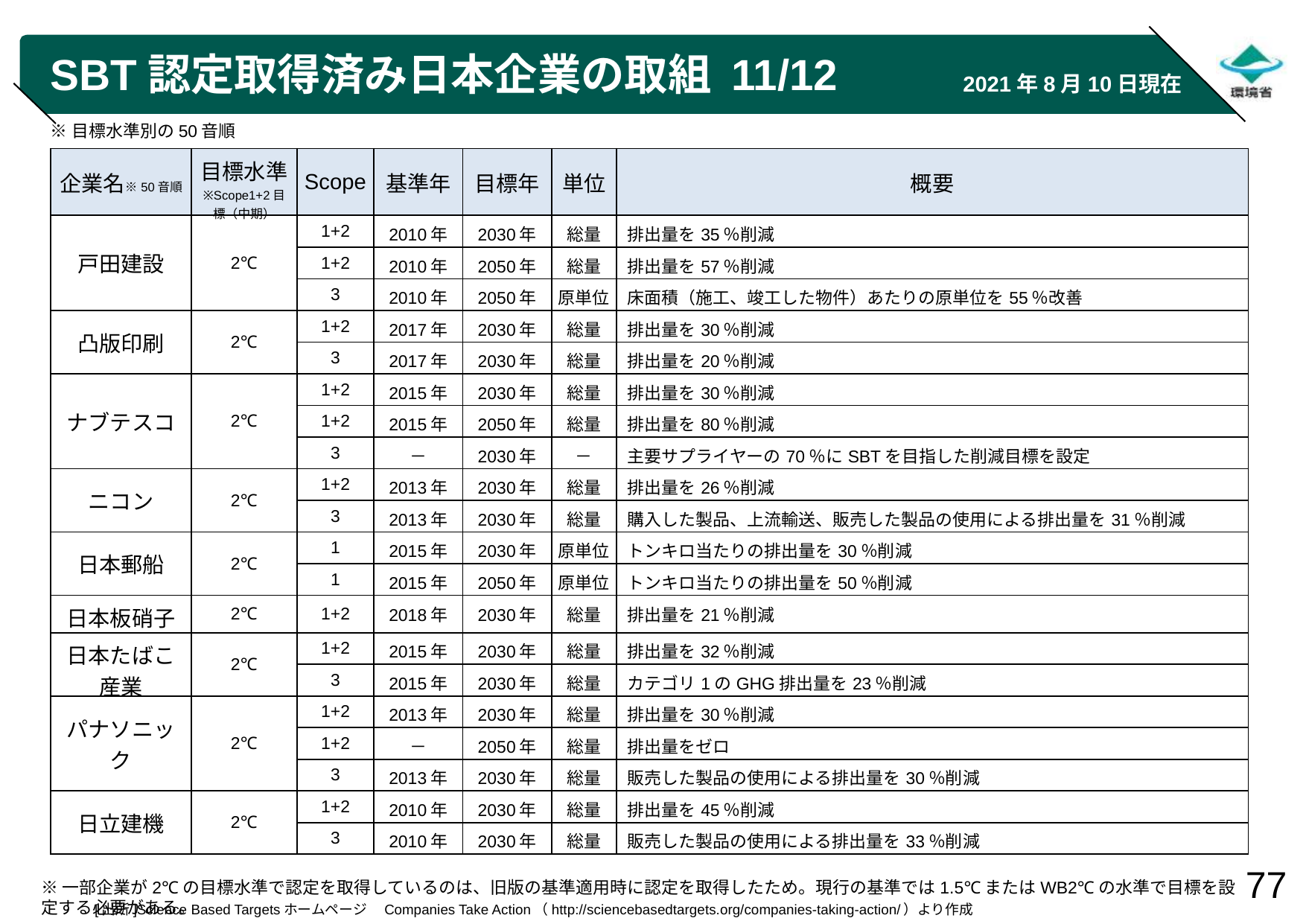

# SBT認定取得済み日本企業の取組 11/12
2021年8月10日現在
※目標水準別の50音順
| 企業名※50音順 | 目標水準 ※Scope1+2目標（中期） | Scope | 基準年 | 目標年 | 単位 | 概要 |
| --- | --- | --- | --- | --- | --- | --- |
| 戸田建設 | 2℃ | 1+2 | 2010年 | 2030年 | 総量 | 排出量を35％削減 |
|  |  | 1+2 | 2010年 | 2050年 | 総量 | 排出量を57％削減 |
|  |  | 3 | 2010年 | 2050年 | 原単位 | 床面積（施工、竣工した物件）あたりの原単位を55％改善 |
| 凸版印刷 | 2℃ | 1+2 | 2017年 | 2030年 | 総量 | 排出量を30％削減 |
|  |  | 3 | 2017年 | 2030年 | 総量 | 排出量を20％削減 |
| ナブテスコ | 2℃ | 1+2 | 2015年 | 2030年 | 総量 | 排出量を30％削減 |
|  |  | 1+2 | 2015年 | 2050年 | 総量 | 排出量を80％削減 |
|  |  | 3 | － | 2030年 | － | 主要サプライヤーの70％にSBTを目指した削減目標を設定 |
| ニコン | 2℃ | 1+2 | 2013年 | 2030年 | 総量 | 排出量を26％削減 |
|  |  | 3 | 2013年 | 2030年 | 総量 | 購入した製品、上流輸送、販売した製品の使用による排出量を31％削減 |
| 日本郵船 | 2℃ | 1 | 2015年 | 2030年 | 原単位 | トンキロ当たりの排出量を30％削減 |
|  |  | 1 | 2015年 | 2050年 | 原単位 | トンキロ当たりの排出量を50％削減 |
| 日本板硝子 | 2℃ | 1+2 | 2018年 | 2030年 | 総量 | 排出量を21％削減 |
| 日本たばこ 産業 | 2℃ | 1+2 | 2015年 | 2030年 | 総量 | 排出量を32％削減 |
|  |  | 3 | 2015年 | 2030年 | 総量 | カテゴリ1のGHG排出量を23％削減 |
| パナソニック | 2℃ | 1+2 | 2013年 | 2030年 | 総量 | 排出量を30％削減 |
|  |  | 1+2 | － | 2050年 | 総量 | 排出量をゼロ |
|  |  | 3 | 2013年 | 2030年 | 総量 | 販売した製品の使用による排出量を30％削減 |
| 日立建機 | 2℃ | 1+2 | 2010年 | 2030年 | 総量 | 排出量を45％削減 |
|  |  | 3 | 2010年 | 2030年 | 総量 | 販売した製品の使用による排出量を33％削減 |
※一部企業が2℃の目標水準で認定を取得しているのは、旧版の基準適用時に認定を取得したため。現行の基準では1.5℃またはWB2℃の水準で目標を設定する必要がある。
[出所]Science Based Targetsホームページ　Companies Take Action（http://sciencebasedtargets.org/companies-taking-action/）より作成